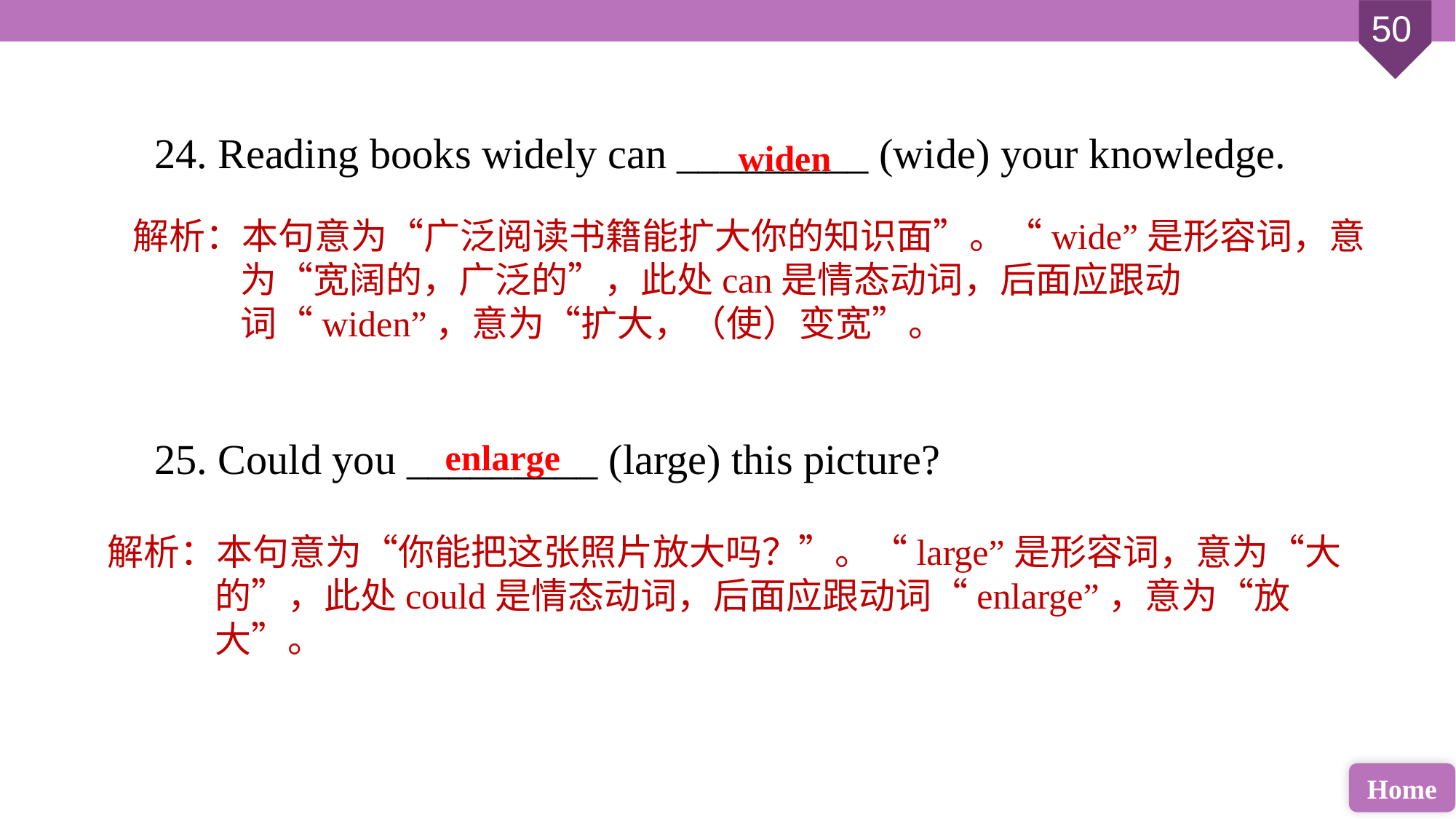

24. Reading books widely can _________ (wide) your knowledge.

25. Could you _________ (large) this picture?
widen
解析：本句意为“广泛阅读书籍能扩大你的知识面”。“wide”是形容词，意为“宽阔的，广泛的”，此处can是情态动词，后面应跟动词“widen”，意为“扩大，（使）变宽”。
enlarge
解析：本句意为“你能把这张照片放大吗？”。“large”是形容词，意为“大的”，此处could是情态动词，后面应跟动词“enlarge”，意为“放大”。